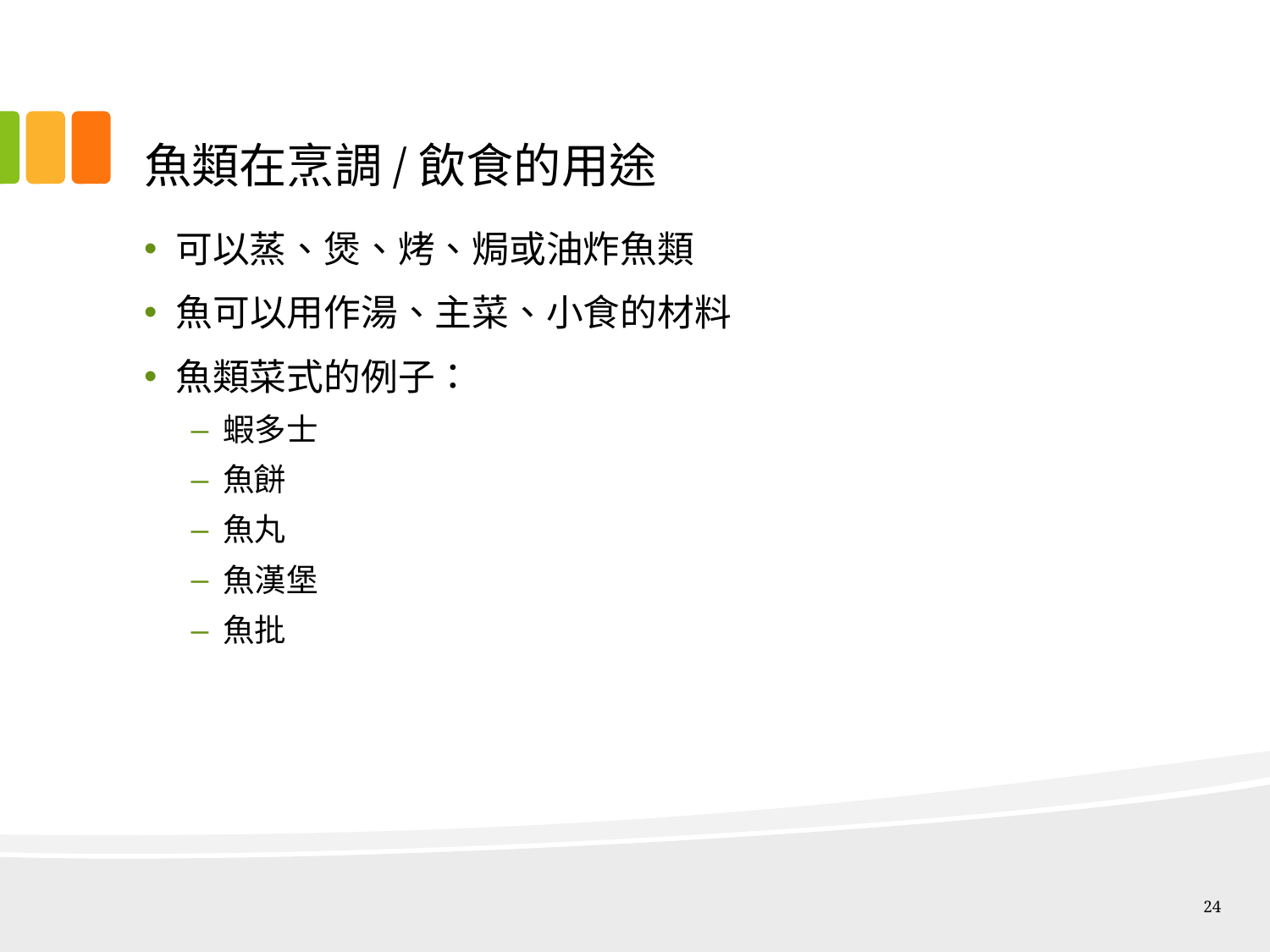

# 魚類在烹調/飲食的用途
可以蒸、煲、烤、焗或油炸魚類
魚可以用作湯、主菜、小食的材料
魚類菜式的例子：
蝦多士
魚餅
魚丸
魚漢堡
魚批
24